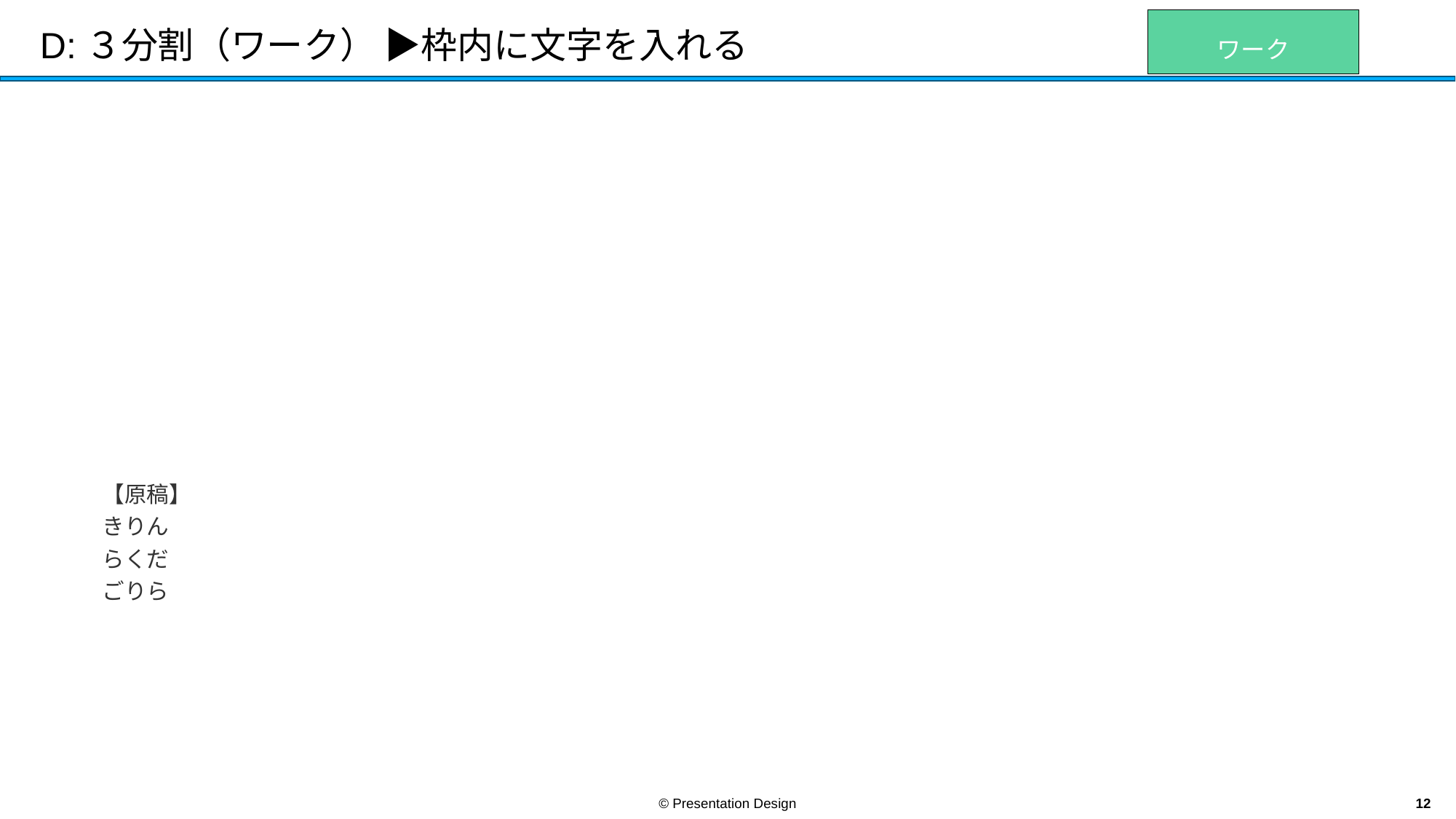

ワーク
# D:３分割（ワーク） ▶枠内に文字を入れる

【原稿】
きりん
らくだ
ごりら
© Presentation Design
12